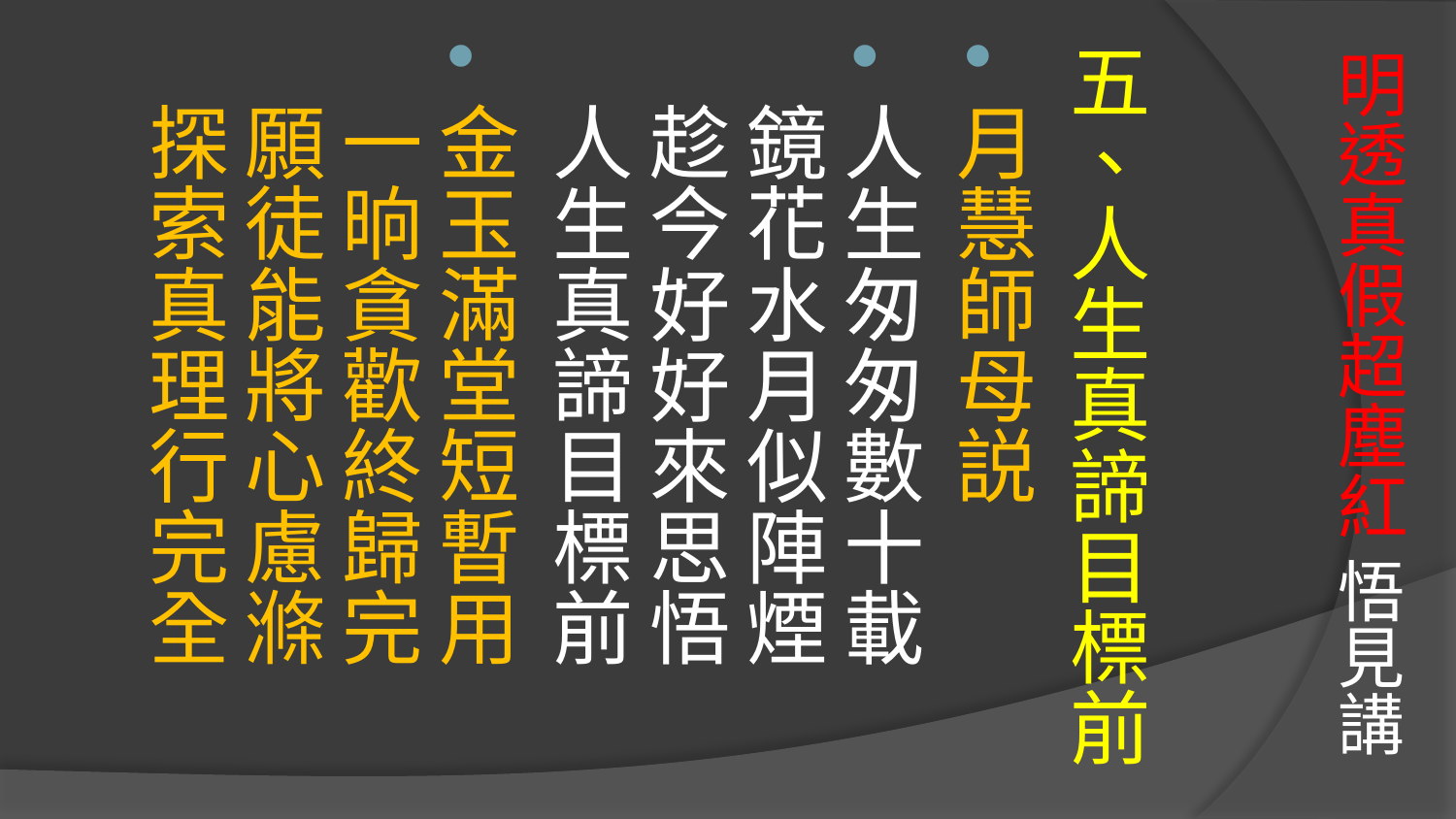

# 明透真假超塵紅 悟見講
五、人生真諦目標前
月慧師母説
人生匆匆數十載　鏡花水月似陣煙
趁今好好來思悟　人生真諦目標前
金玉滿堂短暫用　一晌貪歡終歸完
願徒能將心慮滌　探索真理行完全